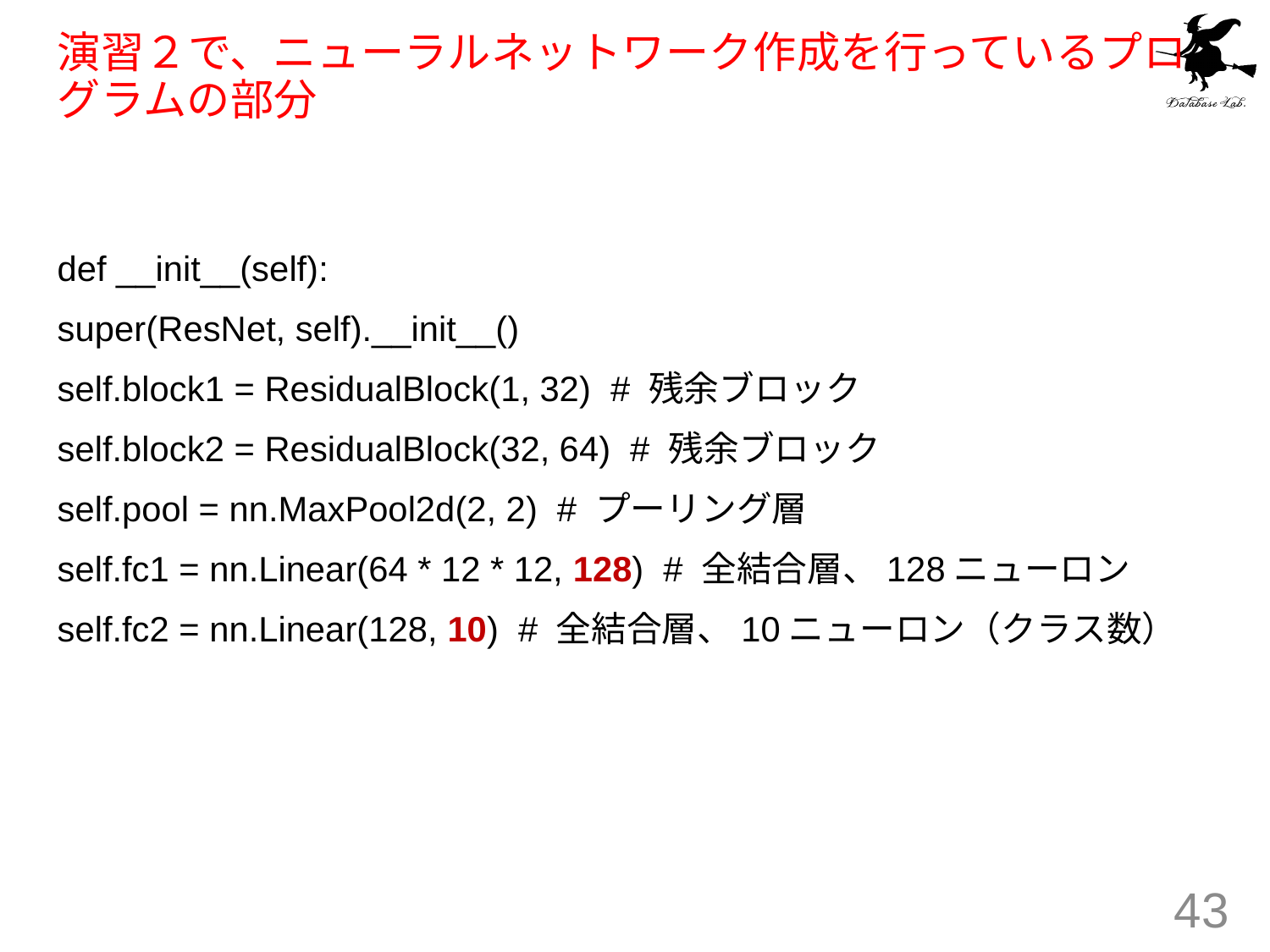

# 演習２で、ニューラルネットワーク作成を行っているプログラムの部分

def __init__(self):
super(ResNet, self).__init__()
self.block1 = ResidualBlock(1, 32)  # 残余ブロック
self.block2 = ResidualBlock(32, 64)  # 残余ブロック
self.pool = nn.MaxPool2d(2, 2)  # プーリング層
self.fc1 = nn.Linear(64 * 12 * 12, 128)  # 全結合層、128ニューロン
self.fc2 = nn.Linear(128, 10)  # 全結合層、10ニューロン（クラス数）

43